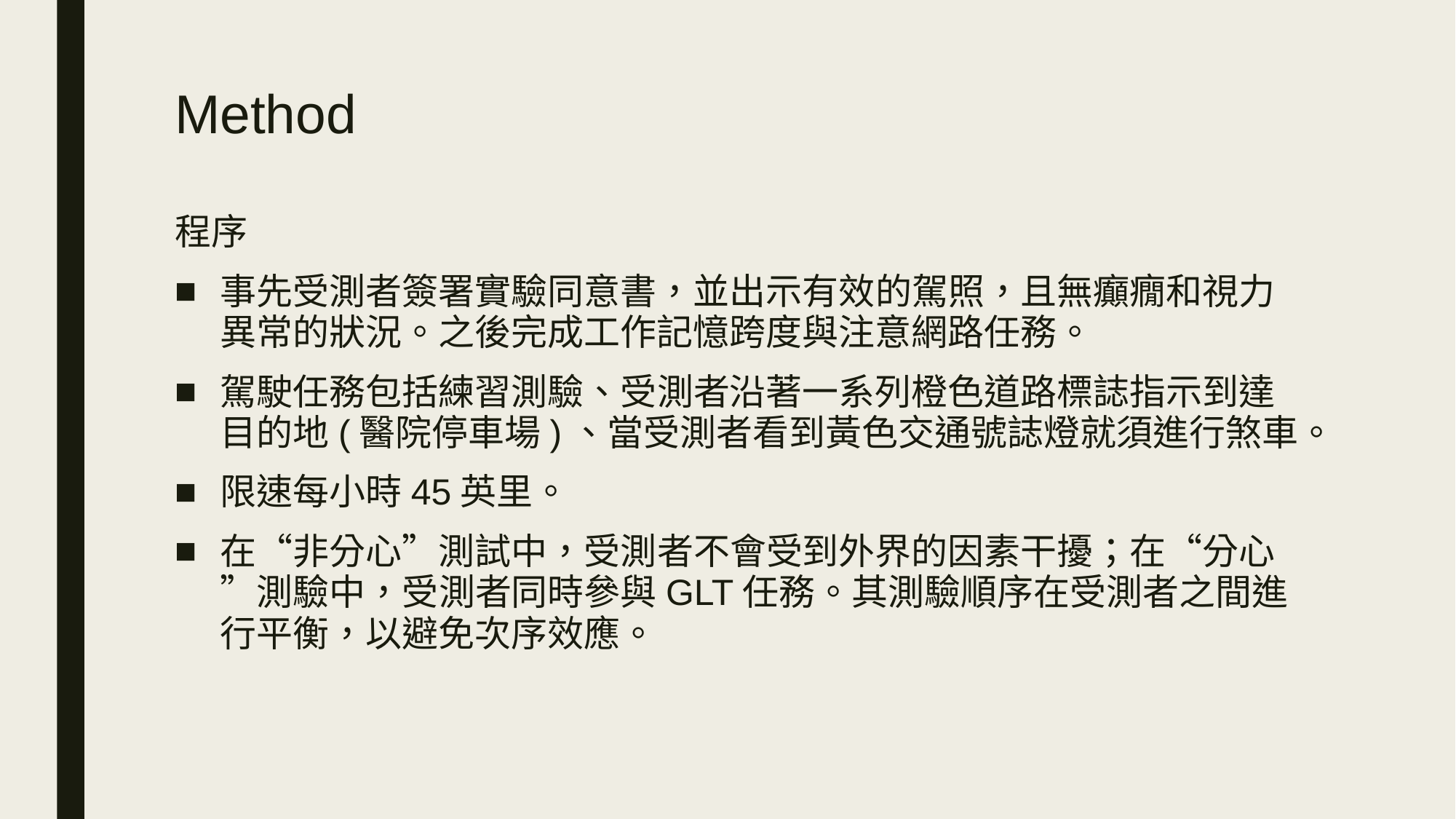

# Method
程序
事先受測者簽署實驗同意書，並出示有效的駕照，且無癲癇和視力異常的狀況。之後完成工作記憶跨度與注意網路任務。
駕駛任務包括練習測驗、受測者沿著一系列橙色道路標誌指示到達目的地(醫院停車場)、當受測者看到黃色交通號誌燈就須進行煞車。
限速每小時45英里。
在“非分心”測試中，受測者不會受到外界的因素干擾；在“分心”測驗中，受測者同時參與GLT任務。其測驗順序在受測者之間進行平衡，以避免次序效應。